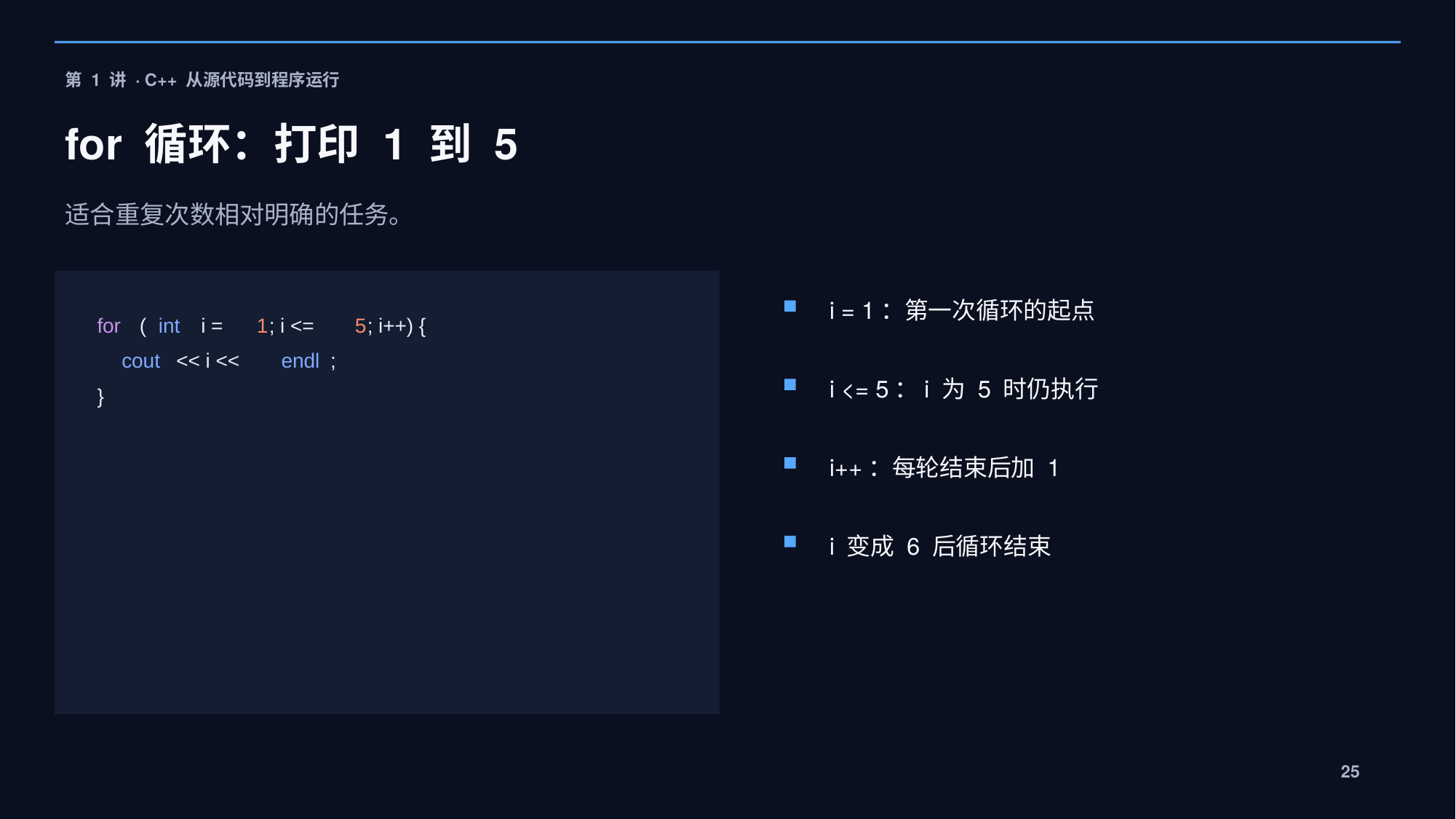

第 1 讲 · C++ 从源代码到程序运行
for 循环：打印 1 到 5
适合重复次数相对明确的任务。

i = 1：第一次循环的起点

for
 (
int
 i =
1
; i <=
5
; i++) {

cout
 << i <<
endl
;
i <= 5：i 为 5 时仍执行
}

i++：每轮结束后加 1

i 变成 6 后循环结束

25